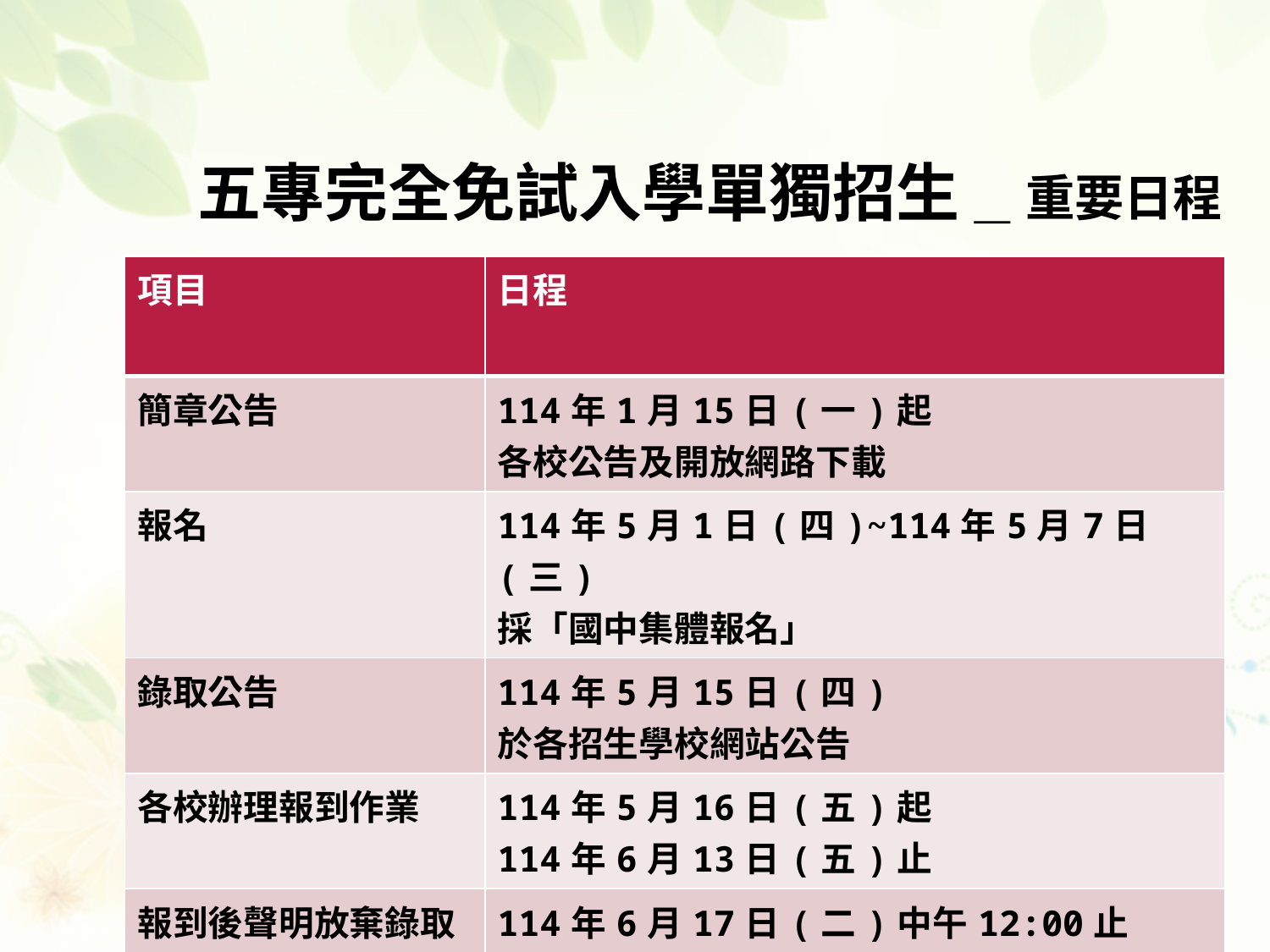

# 五專完全免試入學單獨招生_重要日程
| 項目 | 日程 |
| --- | --- |
| 簡章公告 | 114年1月15日(一)起 各校公告及開放網路下載 |
| 報名 | 114年5月1日(四)~114年5月7日(三) 採「國中集體報名」 |
| 錄取公告 | 114年5月15日(四) 於各招生學校網站公告 |
| 各校辦理報到作業 | 114年5月16日(五)起 114年6月13日(五)止 |
| 報到後聲明放棄錄取資格截止日 | 114年6月17日(二)中午12:00止 |